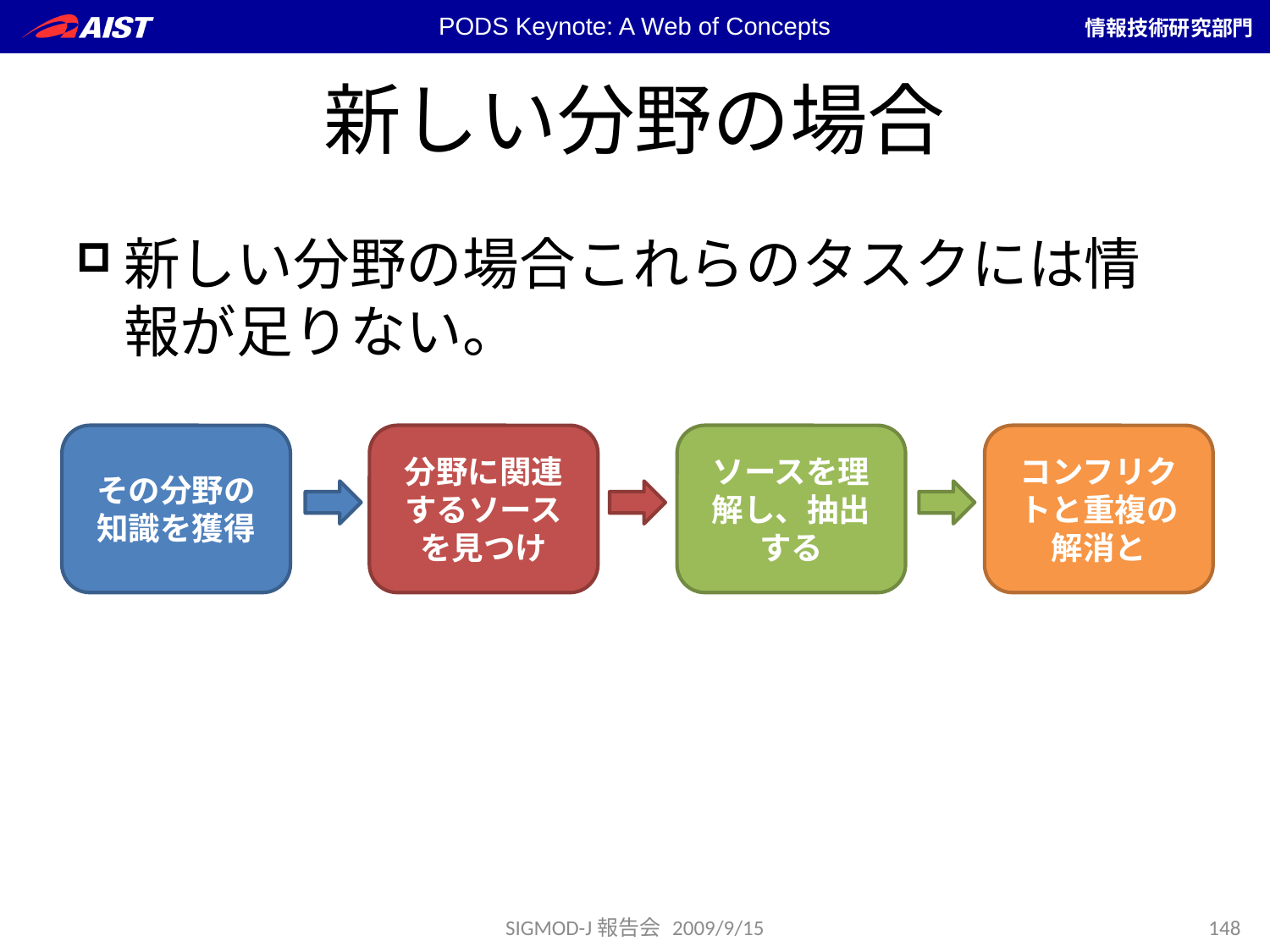

PODS Keynote: A Web of Concepts
# 新しい分野の場合
新しい分野の場合これらのタスクには情報が足りない。

その分野の
知識を獲得
分野に関連するソースを見つけ
ソースを理解し、抽出する
コンフリクトと重複の解消と

SIGMOD-J報告会 2009/9/15
148